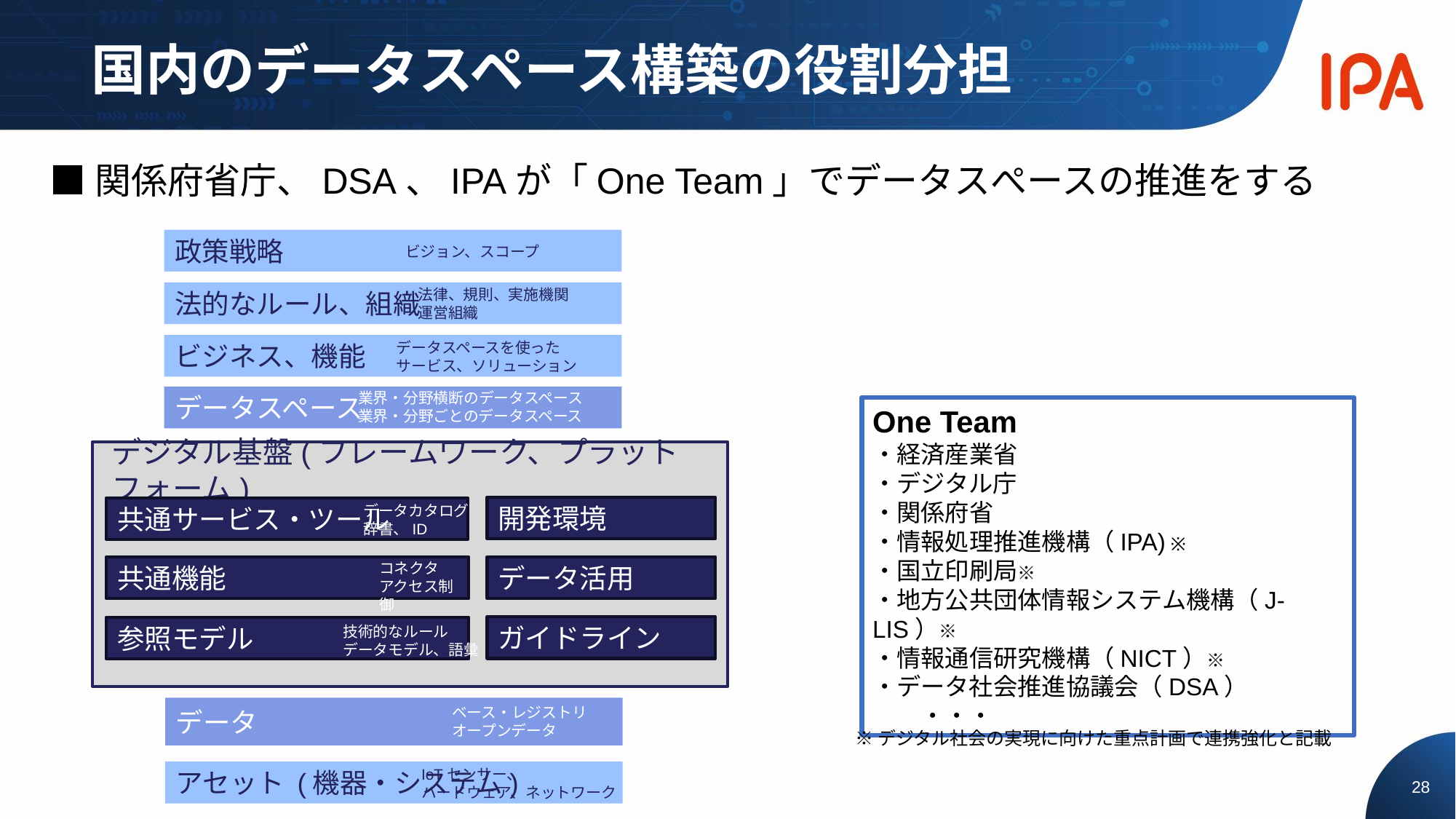

# 国内のデータスペース構築の役割分担
■関係府省庁、DSA、IPAが「One Team」でデータスぺースの推進をする
政策戦略
ビジョン、スコープ
法律、規則、実施機関
運営組織
法的なルール、組織
データスペースを使った
サービス、ソリューション
ビジネス、機能
業界・分野横断のデータスペース
業界・分野ごとのデータスペース
データスペース
One Team
・経済産業省
・デジタル庁
・関係府省
・情報処理推進機構（IPA) ※
・国立印刷局※
・地方公共団体情報システム機構（J-LIS）※
・情報通信研究機構（NICT）※
・データ社会推進協議会（DSA）
　　・・・

デジタル基盤(フレームワーク、プラットフォーム)
データカタログ
辞書、ID
開発環境
共通サービス・ツール
コネクタ
アクセス制御
共通機能
データ活用
技術的なルール
データモデル、語彙
ガイドライン
参照モデル
ベース・レジストリ
オープンデータ
データ
※デジタル社会の実現に向けた重点計画で連携強化と記載
IoTセンサー、
ハードウェア、ネットワーク
アセット (機器・システム)
28